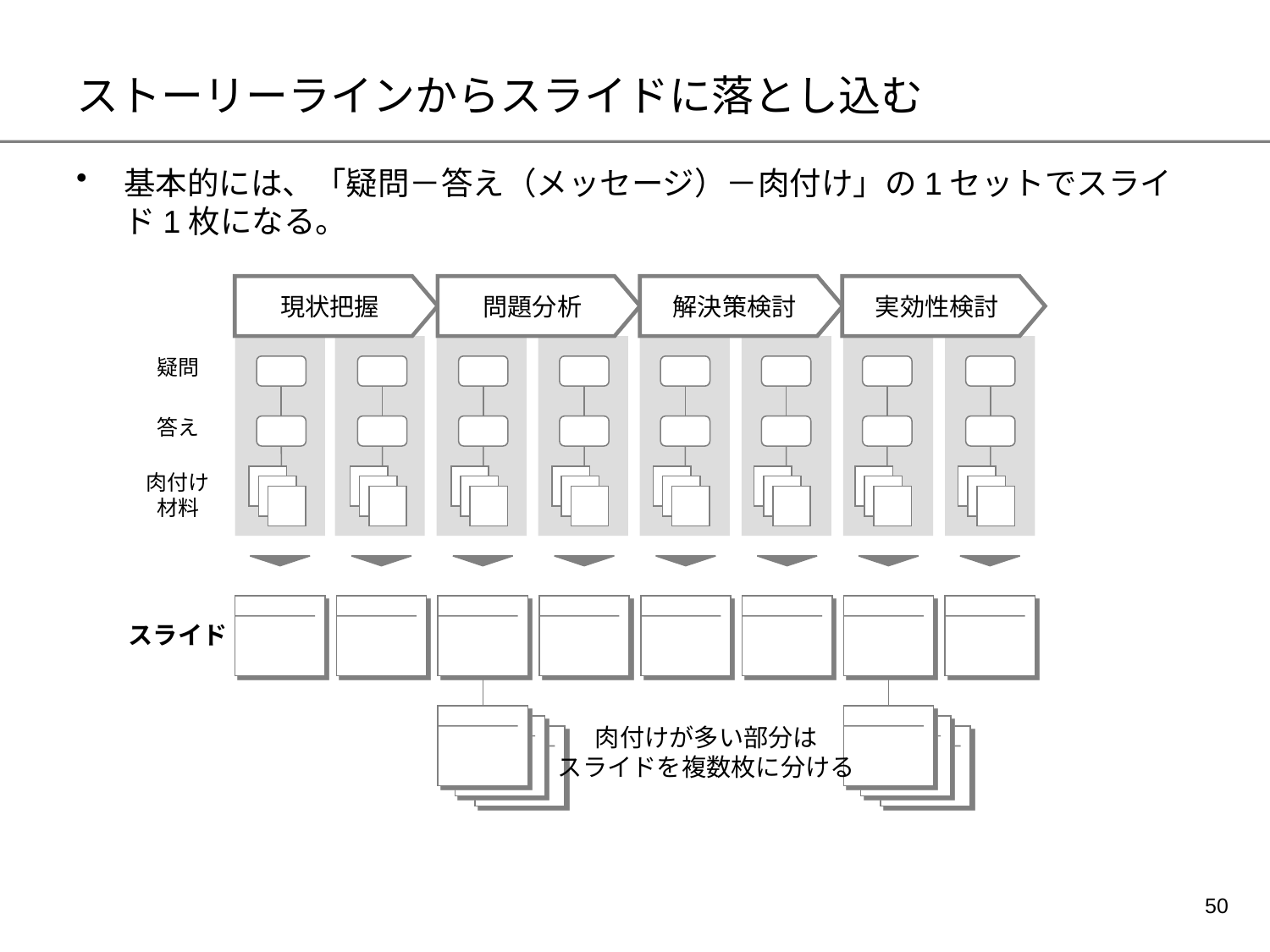

# ストーリーラインからスライドに落とし込む
基本的には、「疑問－答え（メッセージ）－肉付け」の1セットでスライド1枚になる。
現状把握
問題分析
解決策検討
実効性検討

疑問

答え
肉付け
材料

スライド

肉付けが多い部分は
スライドを複数枚に分ける
50